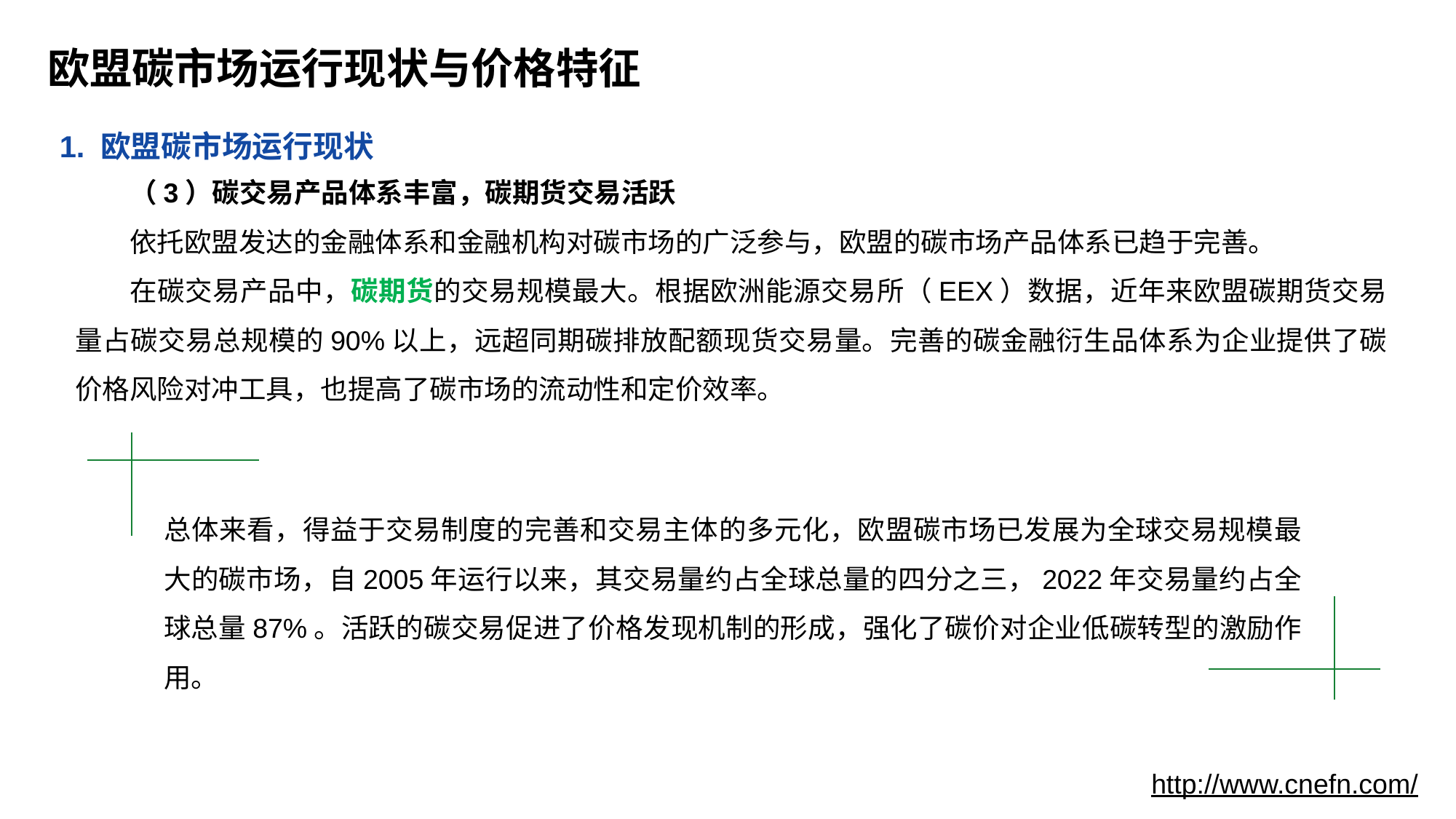

# 欧盟碳市场运行现状与价格特征
1. 欧盟碳市场运行现状
（3）碳交易产品体系丰富，碳期货交易活跃
依托欧盟发达的金融体系和金融机构对碳市场的广泛参与，欧盟的碳市场产品体系已趋于完善。
在碳交易产品中，碳期货的交易规模最大。根据欧洲能源交易所（EEX）数据，近年来欧盟碳期货交易量占碳交易总规模的90%以上，远超同期碳排放配额现货交易量。完善的碳金融衍生品体系为企业提供了碳价格风险对冲工具，也提高了碳市场的流动性和定价效率。
总体来看，得益于交易制度的完善和交易主体的多元化，欧盟碳市场已发展为全球交易规模最大的碳市场，自2005年运行以来，其交易量约占全球总量的四分之三，2022年交易量约占全球总量87%。活跃的碳交易促进了价格发现机制的形成，强化了碳价对企业低碳转型的激励作用。